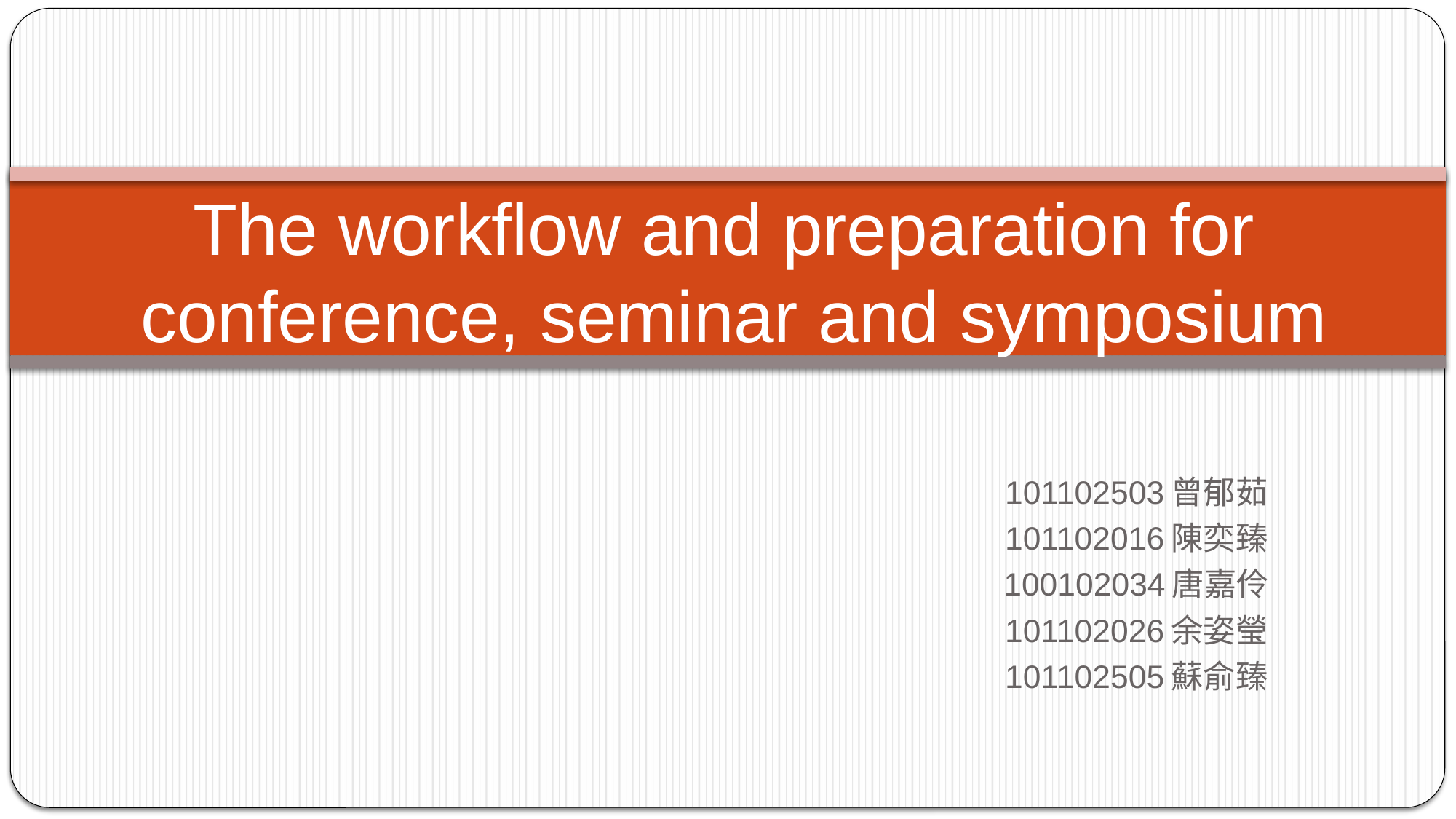

# The workflow and preparation for conference, seminar and symposium
101102503曾郁茹
101102016陳奕臻
100102034唐嘉伶
101102026余姿瑩
101102505蘇俞臻